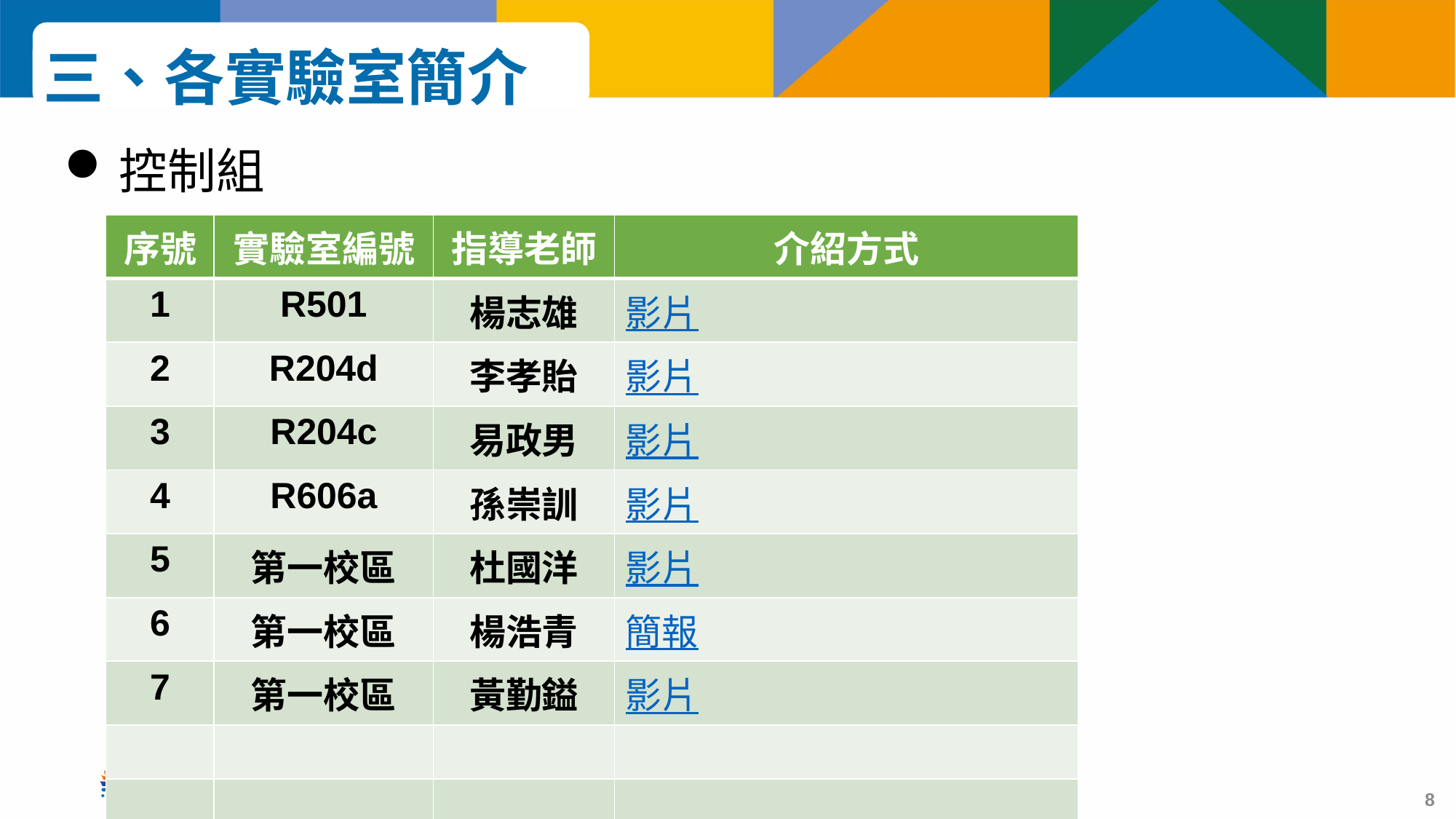

三、各實驗室簡介

控制組
| 序號 | 實驗室編號 | 指導老師 | 介紹方式 |
| --- | --- | --- | --- |
| 1 | R501 | 楊志雄 | 影片 |
| 2 | R204d | 李孝貽 | 影片 |
| 3 | R204c | 易政男 | 影片 |
| 4 | R606a | 孫崇訓 | 影片 |
| 5 | 第一校區 | 杜國洋 | 影片 |
| 6 | 第一校區 | 楊浩青 | 簡報 |
| 7 | 第一校區 | 黃勤鎰 | 影片 |
|  |  |  |  |
|  |  |  |  |
8